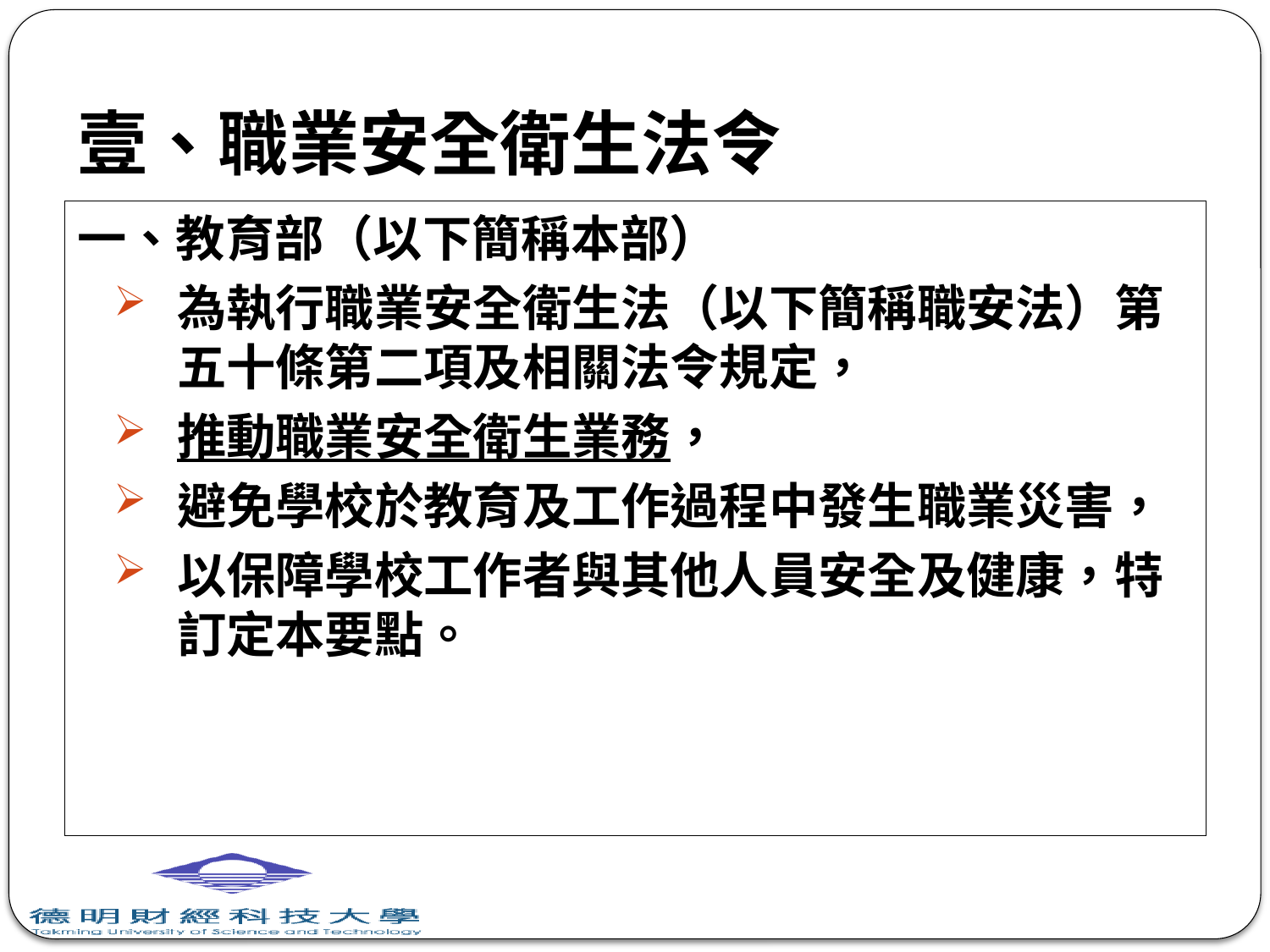

# 壹、職業安全衛生法令
一、教育部（以下簡稱本部）
為執行職業安全衛生法（以下簡稱職安法）第五十條第二項及相關法令規定，
推動職業安全衛生業務，
避免學校於教育及工作過程中發生職業災害，
以保障學校工作者與其他人員安全及健康，特訂定本要點。